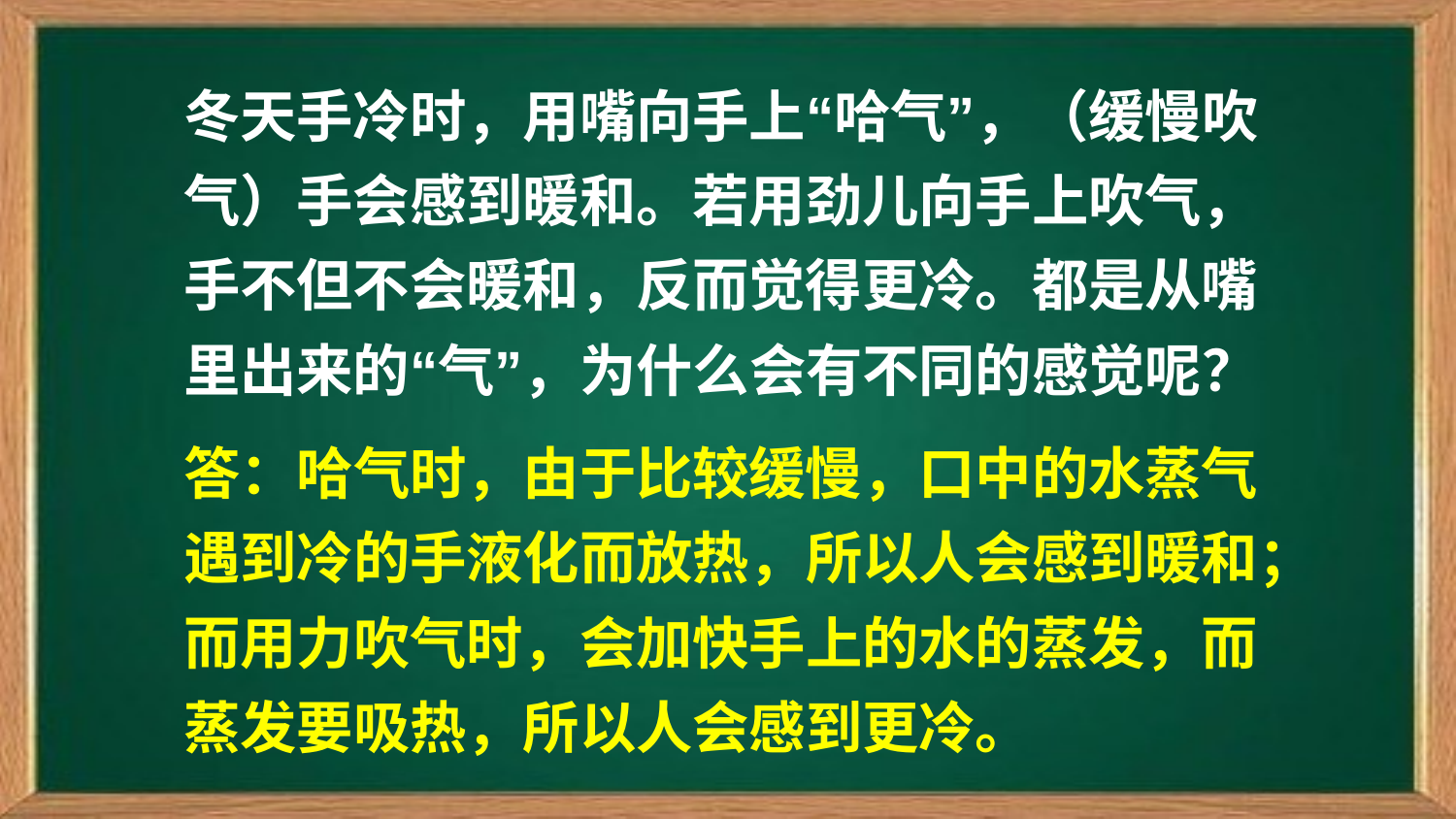

冬天手冷时，用嘴向手上“哈气”，（缓慢吹气）手会感到暖和。若用劲儿向手上吹气，手不但不会暖和，反而觉得更冷。都是从嘴里出来的“气”，为什么会有不同的感觉呢？
答：哈气时，由于比较缓慢，口中的水蒸气遇到冷的手液化而放热，所以人会感到暖和；而用力吹气时，会加快手上的水的蒸发，而蒸发要吸热，所以人会感到更冷。